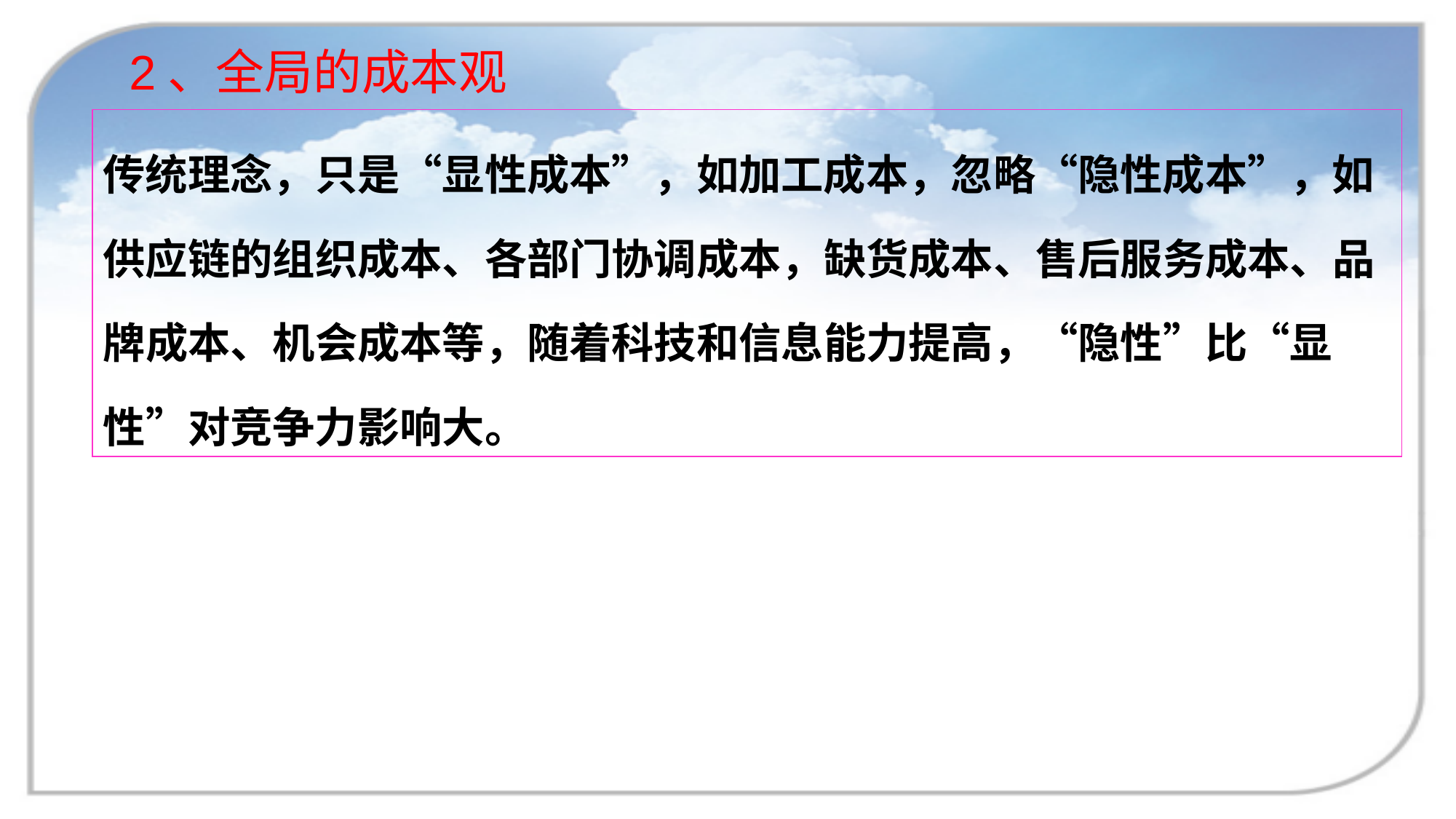

2、全局的成本观
传统理念，只是“显性成本”，如加工成本，忽略“隐性成本”，如供应链的组织成本、各部门协调成本，缺货成本、售后服务成本、品牌成本、机会成本等，随着科技和信息能力提高，“隐性”比“显性”对竞争力影响大。